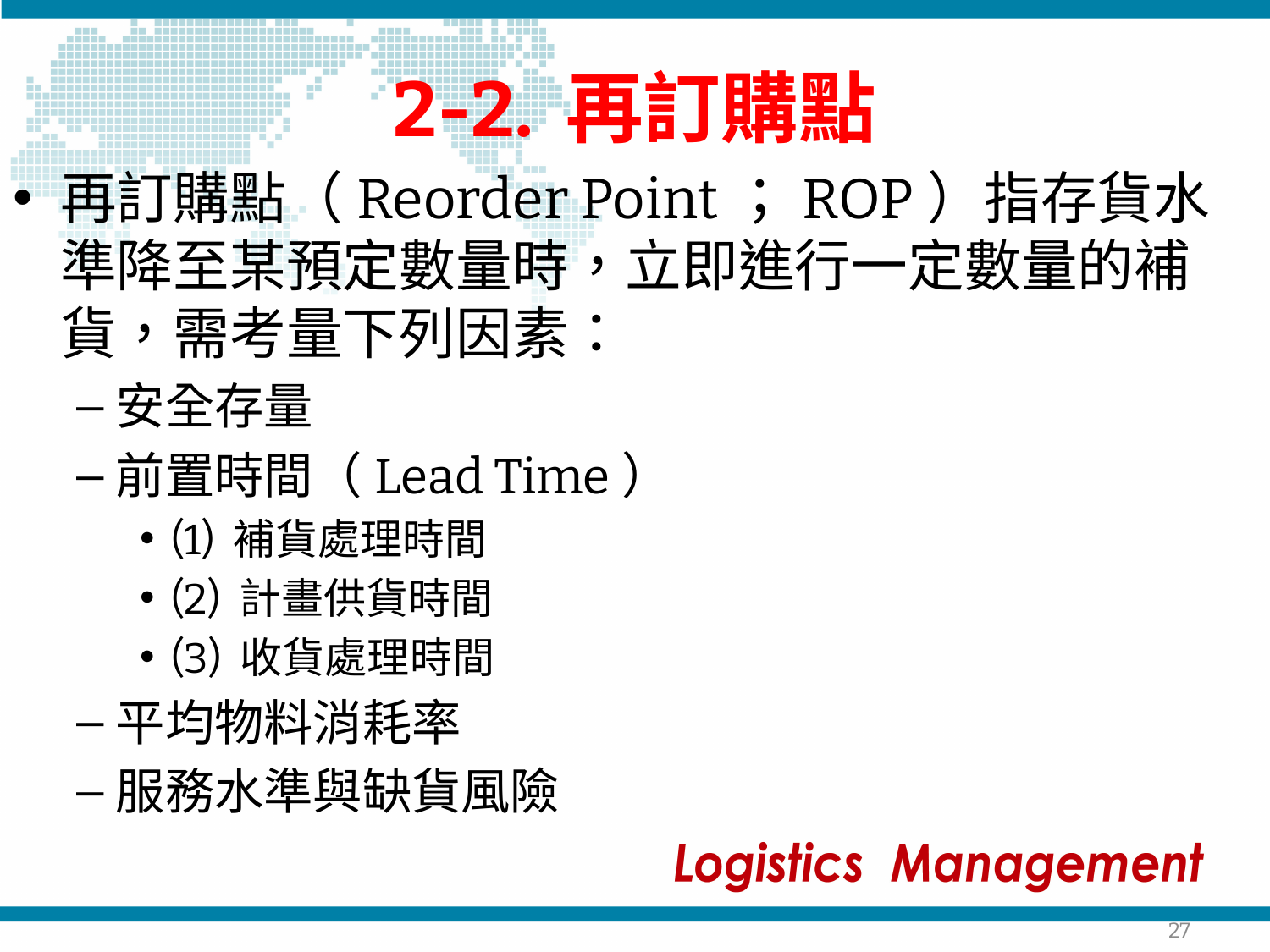

# 2-2. 再訂購點
再訂購點（Reorder Point；ROP）指存貨水準降至某預定數量時，立即進行一定數量的補貨，需考量下列因素：
安全存量
前置時間（Lead Time）
(1) 補貨處理時間
(2) 計畫供貨時間
(3) 收貨處理時間
平均物料消耗率
服務水準與缺貨風險
27